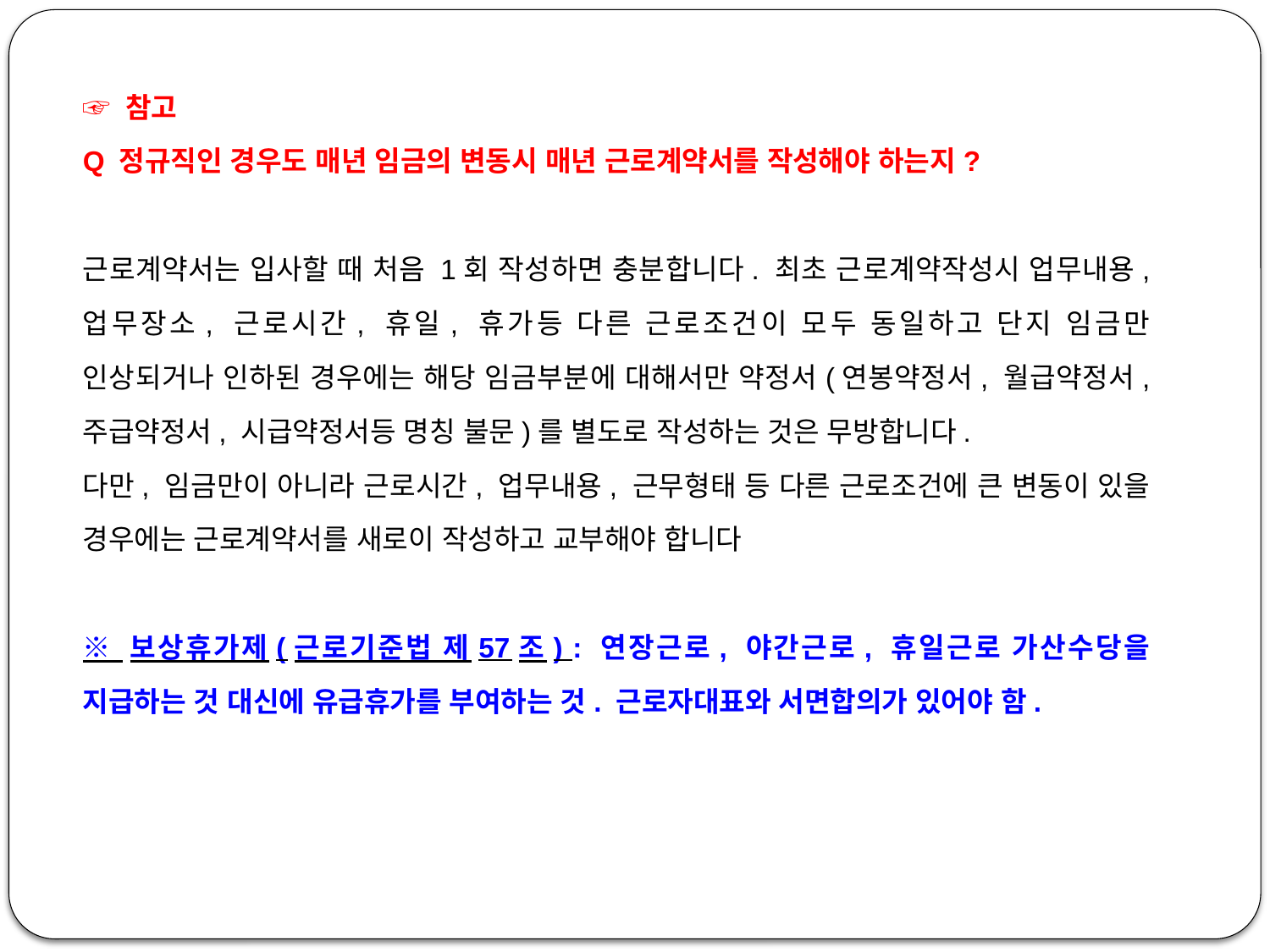

☞ 참고
Q 정규직인 경우도 매년 임금의 변동시 매년 근로계약서를 작성해야 하는지?

근로계약서는 입사할 때 처음 1회 작성하면 충분합니다. 최초 근로계약작성시 업무내용, 업무장소, 근로시간, 휴일, 휴가등 다른 근로조건이 모두 동일하고 단지 임금만 인상되거나 인하된 경우에는 해당 임금부분에 대해서만 약정서(연봉약정서, 월급약정서, 주급약정서, 시급약정서등 명칭 불문)를 별도로 작성하는 것은 무방합니다.
다만, 임금만이 아니라 근로시간, 업무내용, 근무형태 등 다른 근로조건에 큰 변동이 있을 경우에는 근로계약서를 새로이 작성하고 교부해야 합니다

※ 보상휴가제(근로기준법 제57조) : 연장근로, 야간근로, 휴일근로 가산수당을 지급하는 것 대신에 유급휴가를 부여하는 것. 근로자대표와 서면합의가 있어야 함.